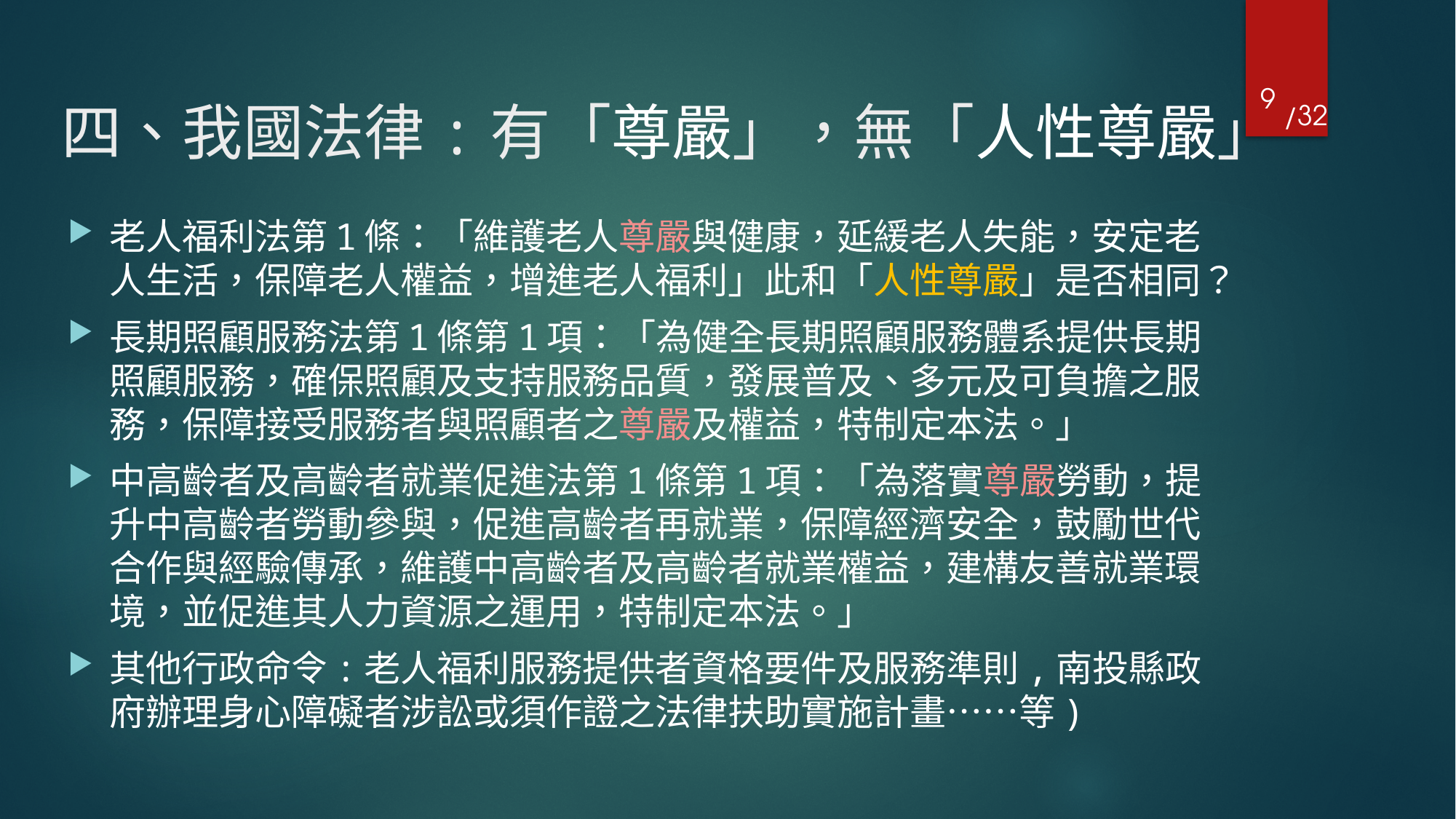

9
# 四、我國法律:有「尊嚴」，無「人性尊嚴」
老人福利法第1條：「維護老人尊嚴與健康，延緩老人失能，安定老人生活，保障老人權益，增進老人福利」此和「人性尊嚴」是否相同？
長期照顧服務法第1條第1項：「為健全長期照顧服務體系提供長期照顧服務，確保照顧及支持服務品質，發展普及、多元及可負擔之服務，保障接受服務者與照顧者之尊嚴及權益，特制定本法。」
中高齡者及高齡者就業促進法第1條第1項：「為落實尊嚴勞動，提升中高齡者勞動參與，促進高齡者再就業，保障經濟安全，鼓勵世代合作與經驗傳承，維護中高齡者及高齡者就業權益，建構友善就業環境，並促進其人力資源之運用，特制定本法。」
其他行政命令:老人福利服務提供者資格要件及服務準則,南投縣政府辦理身心障礙者涉訟或須作證之法律扶助實施計畫……等)